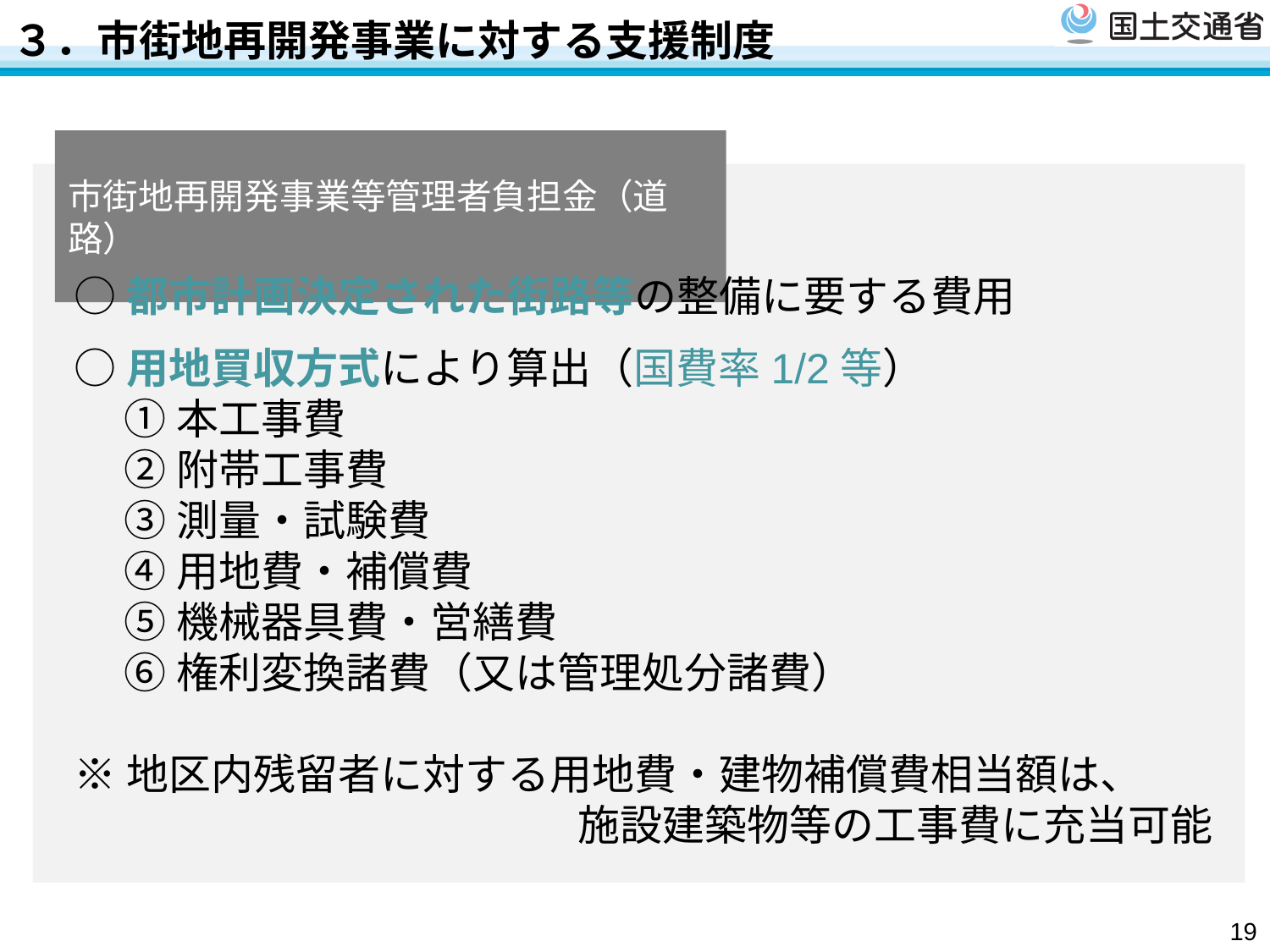

３．市街地再開発事業に対する支援制度

# 市街地再開発事業等管理者負担金（道路）
○都市計画決定された街路等の整備に要する費用
○用地買収方式により算出（国費率1/2等）
①本工事費
②附帯工事費
③測量・試験費
④用地費・補償費
⑤機械器具費・営繕費
⑥権利変換諸費（又は管理処分諸費）

※地区内残留者に対する用地費・建物補償費相当額は、
施設建築物等の工事費に充当可能
19